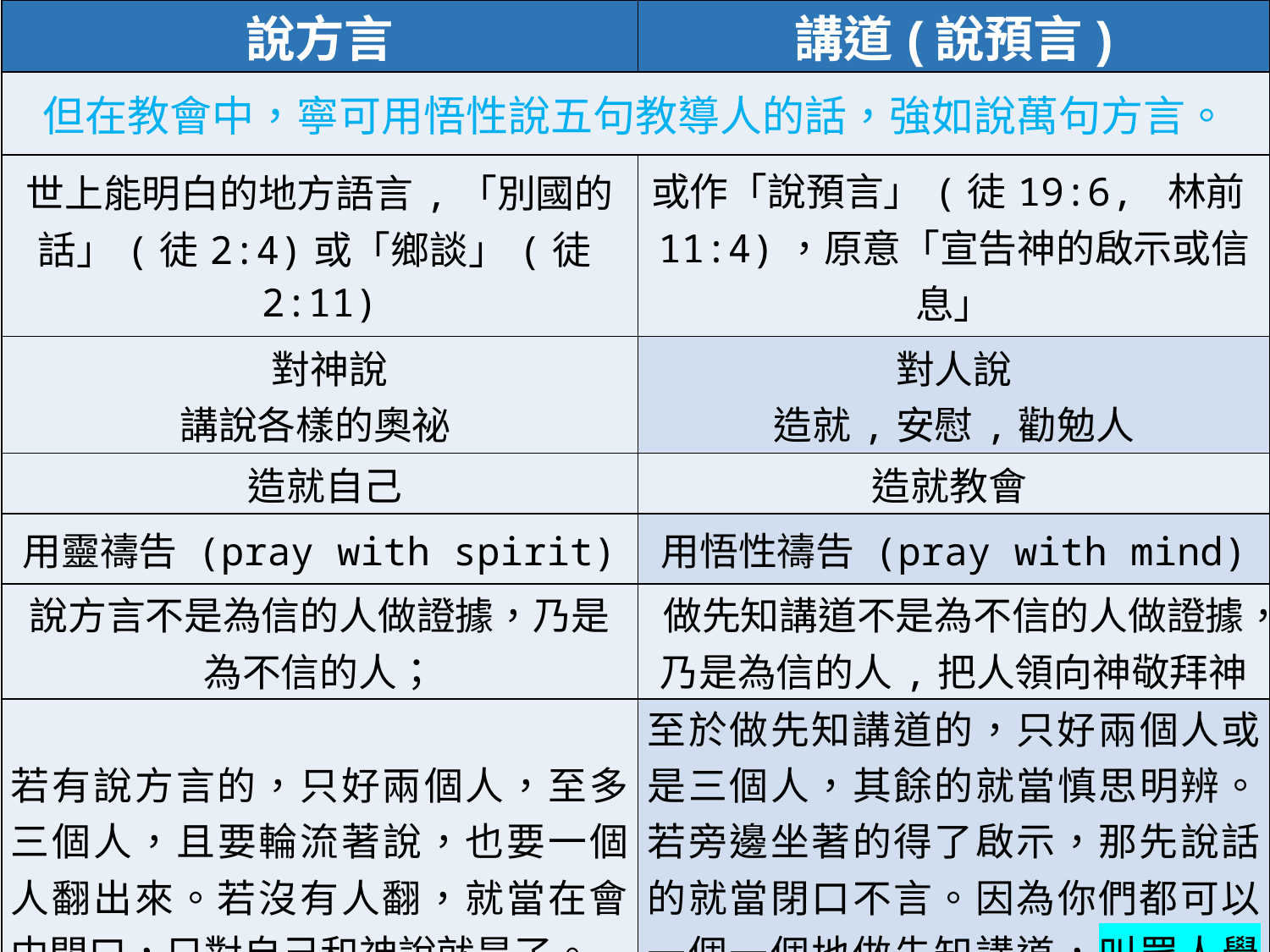

| 說方言 | 講道(說預言) |
| --- | --- |
| 但在教會中，寧可用悟性說五句教導人的話，強如說萬句方言。 |  |
| 世上能明白的地方語言,「別國的話」(徒2:4)或「鄉談」(徒2:11) | 或作「說預言」(徒19:6, 林前11:4)，原意「宣告神的啟示或信息」 |
| 對神說 講說各樣的奧祕 | 對人說 造就,安慰,勸勉人 |
| 造就自己 | 造就教會 |
| 用靈禱告 (pray with spirit) | 用悟性禱告 (pray with mind) |
| 說方言不是為信的人做證據，乃是為不信的人； | 做先知講道不是為不信的人做證據，乃是為信的人,把人領向神敬拜神 |
| 若有說方言的，只好兩個人，至多三個人，且要輪流著說，也要一個人翻出來。若沒有人翻，就當在會中閉口，只對自己和神說就是了。 | 至於做先知講道的，只好兩個人或是三個人，其餘的就當慎思明辨。若旁邊坐著的得了啟示，那先說話的就當閉口不言。因為你們都可以一個一個地做先知講道，叫眾人學道理，叫眾人得勸勉。 |